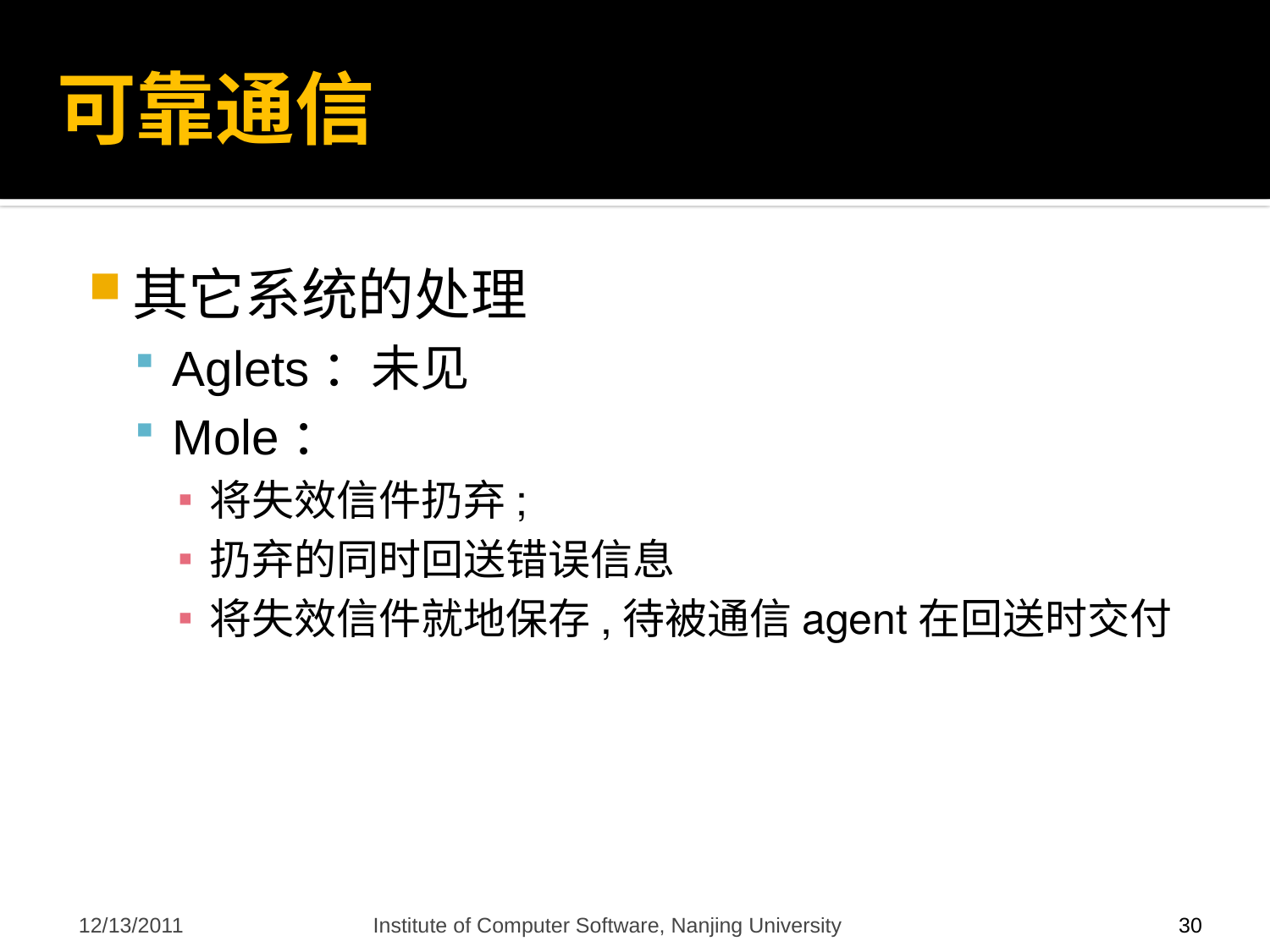

# 可靠通信
其它系统的处理
Aglets：未见
Mole：
将失效信件扔弃;
扔弃的同时回送错误信息
将失效信件就地保存,待被通信agent在回送时交付
30
12/13/2011
Institute of Computer Software, Nanjing University
30